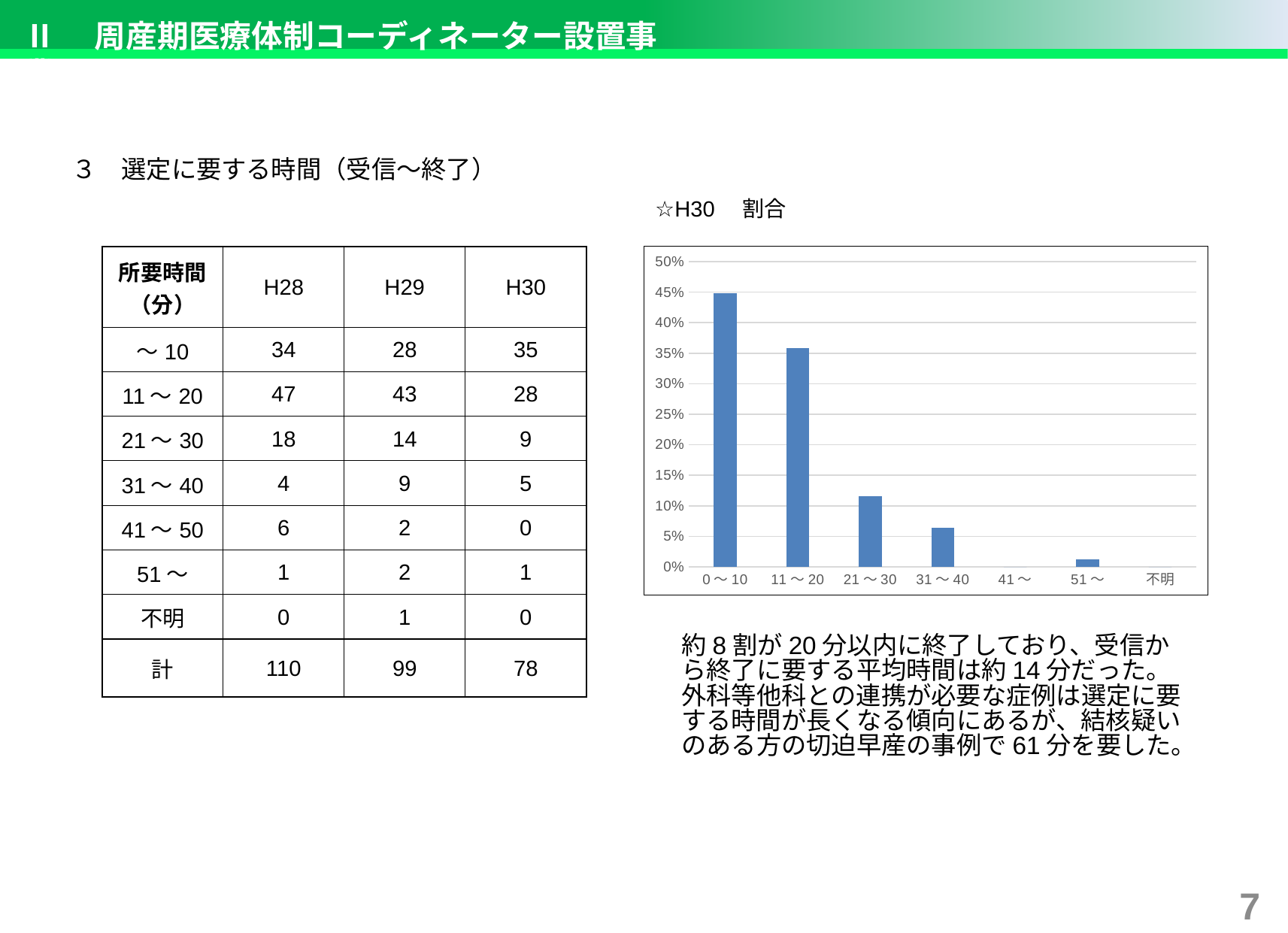

Ⅱ　周産期医療体制コーディネーター設置事業

３　選定に要する時間（受信～終了）
☆H30　割合

### Chart

| Category |  |
|---|---|
| 0～10 | 0.44871794871794873 |
| 11～20 | 0.358974358974359 |
| 21～30 | 0.11538461538461539 |
| 31～40 | 0.0641025641025641 |
| 41～ | 0.0 |
| 51～ | 0.01282051282051282 |
| 不明 | 0.0 |
| 所要時間（分） | H28 | H29 | H30 |
| --- | --- | --- | --- |
| ～10 | 34 | 28 | 35 |
| 11～20 | 47 | 43 | 28 |
| 21～30 | 18 | 14 | 9 |
| 31～40 | 4 | 9 | 5 |
| 41～50 | 6 | 2 | 0 |
| 51～ | 1 | 2 | 1 |
| 不明 | 0 | 1 | 0 |
| 計 | 110 | 99 | 78 |
約8割が20分以内に終了しており、受信から終了に要する平均時間は約14分だった。
外科等他科との連携が必要な症例は選定に要する時間が長くなる傾向にあるが、結核疑いのある方の切迫早産の事例で61分を要した。
7